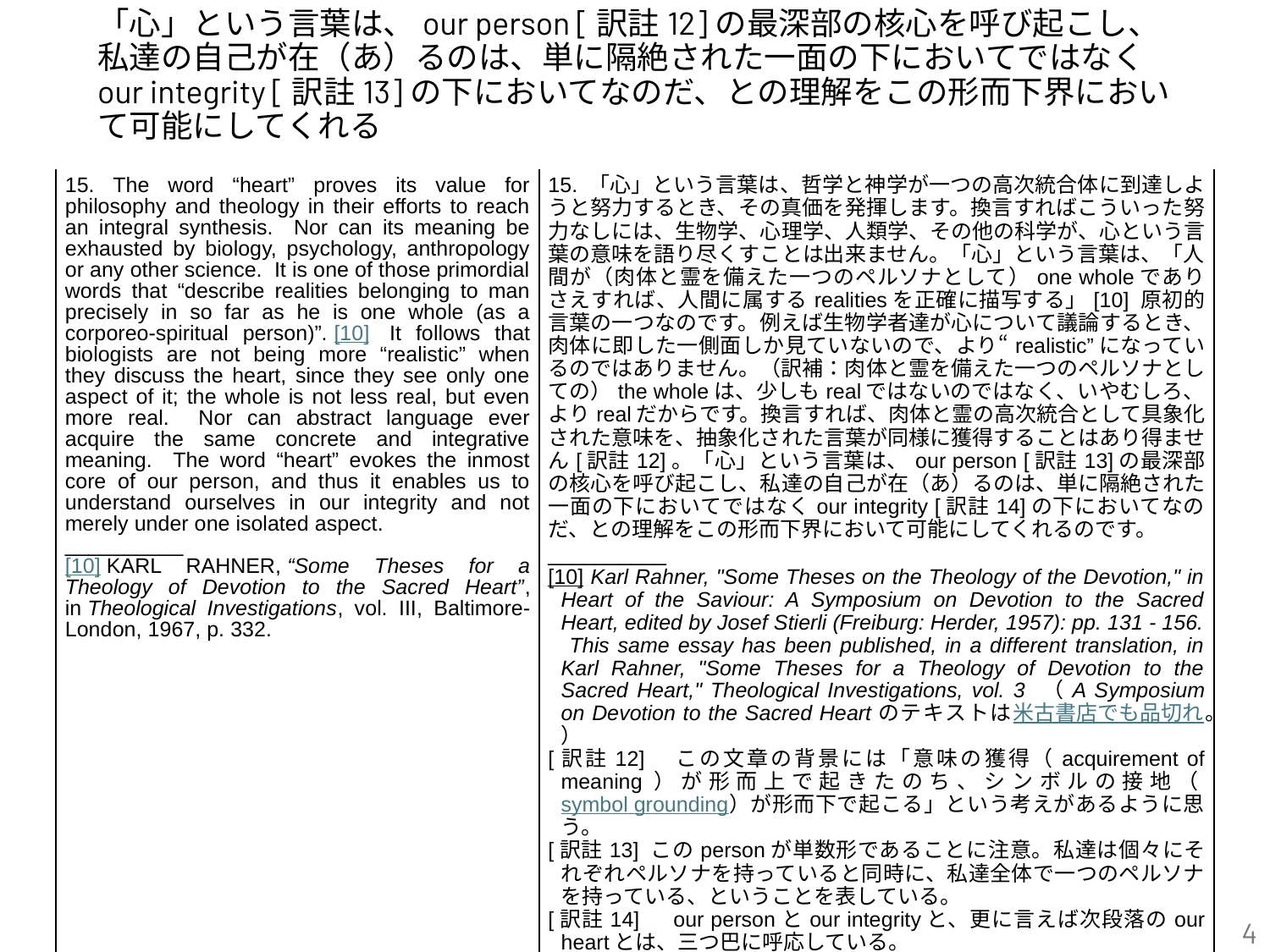

# 「心」という言葉は、our person [訳註12]の最深部の核心を呼び起こし、 私達の自己が在（あ）るのは、単に隔絶された一面の下においてではなくour integrity [訳註13]の下においてなのだ、との理解をこの形而下界において可能にしてくれる
| 15. The word “heart” proves its value for philosophy and theology in their efforts to reach an integral synthesis. Nor can its meaning be exhausted by biology, psychology, anthropology or any other science. It is one of those primordial words that “describe realities belonging to man precisely in so far as he is one whole (as a corporeo-spiritual person)”. [10]  It follows that biologists are not being more “realistic” when they discuss the heart, since they see only one aspect of it; the whole is not less real, but even more real. Nor can abstract language ever acquire the same concrete and integrative meaning. The word “heart” evokes the inmost core of our person, and thus it enables us to understand ourselves in our integrity and not merely under one isolated aspect. \_\_\_\_\_\_\_\_\_\_ [10] KARL RAHNER, “Some Theses for a Theology of Devotion to the Sacred Heart”, in Theological Investigations, vol. III, Baltimore-London, 1967, p. 332. | 15. 「心」という言葉は、哲学と神学が一つの高次統合体に到達しようと努力するとき、その真価を発揮します。換言すればこういった努力なしには、生物学、心理学、人類学、その他の科学が、心という言葉の意味を語り尽くすことは出来ません。「心」という言葉は、「人間が（肉体と霊を備えた一つのペルソナとして）one wholeでありさえすれば、人間に属するrealitiesを正確に描写する」[10] 原初的言葉の一つなのです。例えば生物学者達が心について議論するとき、肉体に即した一側面しか見ていないので、より“realistic”になっているのではありません。（訳補：肉体と霊を備えた一つのペルソナとしての）the wholeは、少しもrealではないのではなく、いやむしろ、よりrealだからです。換言すれば、肉体と霊の高次統合として具象化された意味を、抽象化された言葉が同様に獲得することはあり得ません[訳註12]。「心」という言葉は、our person [訳註13]の最深部の核心を呼び起こし、私達の自己が在（あ）るのは、単に隔絶された一面の下においてではなくour integrity [訳註14]の下においてなのだ、との理解をこの形而下界において可能にしてくれるのです。 \_\_\_\_\_\_\_\_\_\_ [10] Karl Rahner, "Some Theses on the Theology of the Devotion," in Heart of the Saviour: A Symposium on Devotion to the Sacred Heart, edited by Josef Stierli (Freiburg: Herder, 1957): pp. 131 - 156. This same essay has been published, in a different translation, in Karl Rahner, "Some Theses for a Theology of Devotion to the Sacred Heart," Theological Investigations, vol. 3 （A Symposium on Devotion to the Sacred Heartのテキストは米古書店でも品切れ。） [訳註12]　この文章の背景には「意味の獲得（acquirement of meaning）が形而上で起きたのち、シンボルの接地（symbol grounding）が形而下で起こる」という考えがあるように思う。 [訳註13] このpersonが単数形であることに注意。私達は個々にそれぞれペルソナを持っていると同時に、私達全体で一つのペルソナを持っている、ということを表している。 [訳註14]　our personとour integrityと、更に言えば次段落のour heartとは、三つ巴に呼応している。 |
| --- | --- |
4